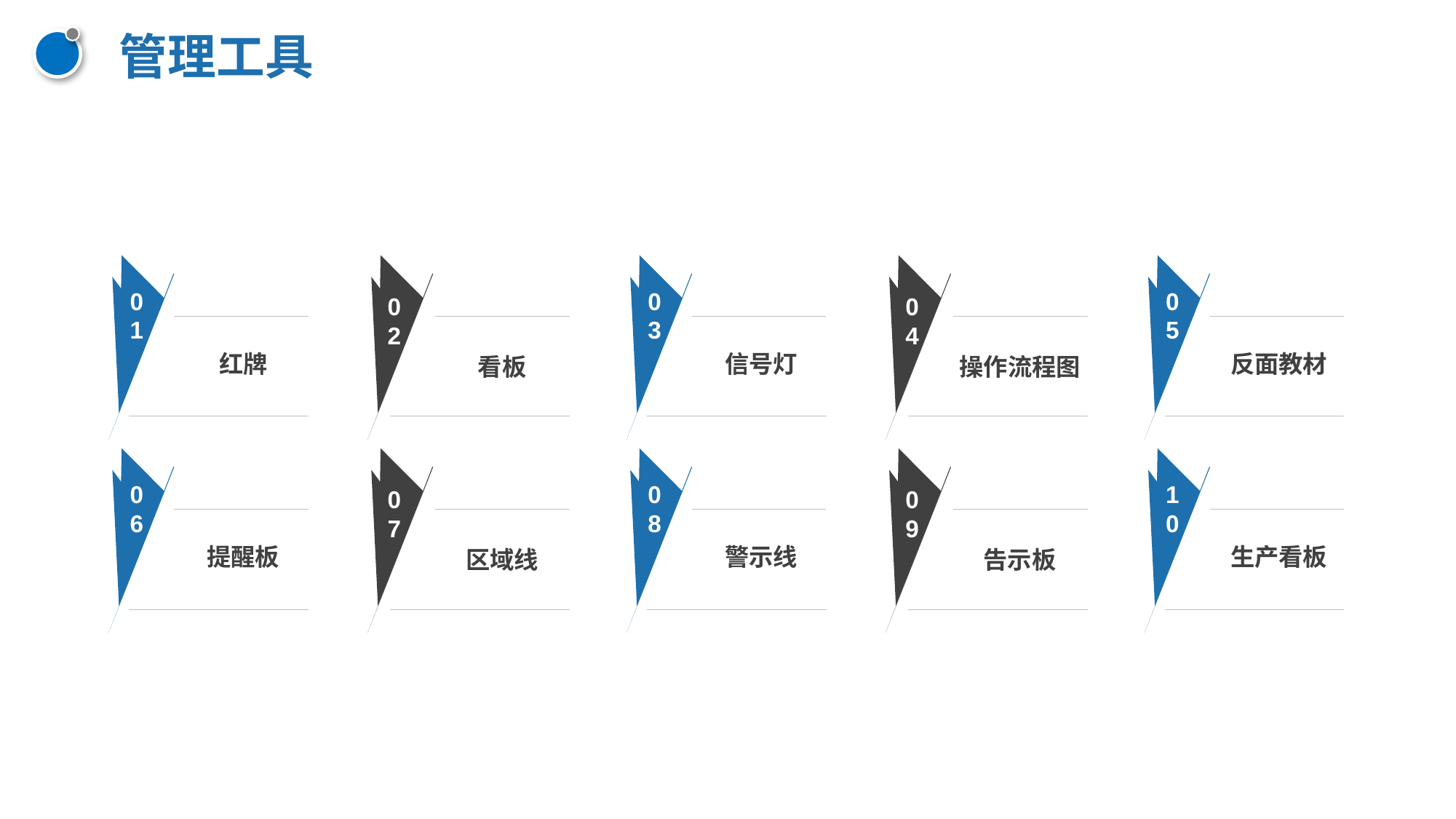

管理工具

01
03
05

02
04

红牌
信号灯
反面教材
看板
操作流程图

06
08
10

07
09

提醒板
警示线
生产看板
区域线
告示板